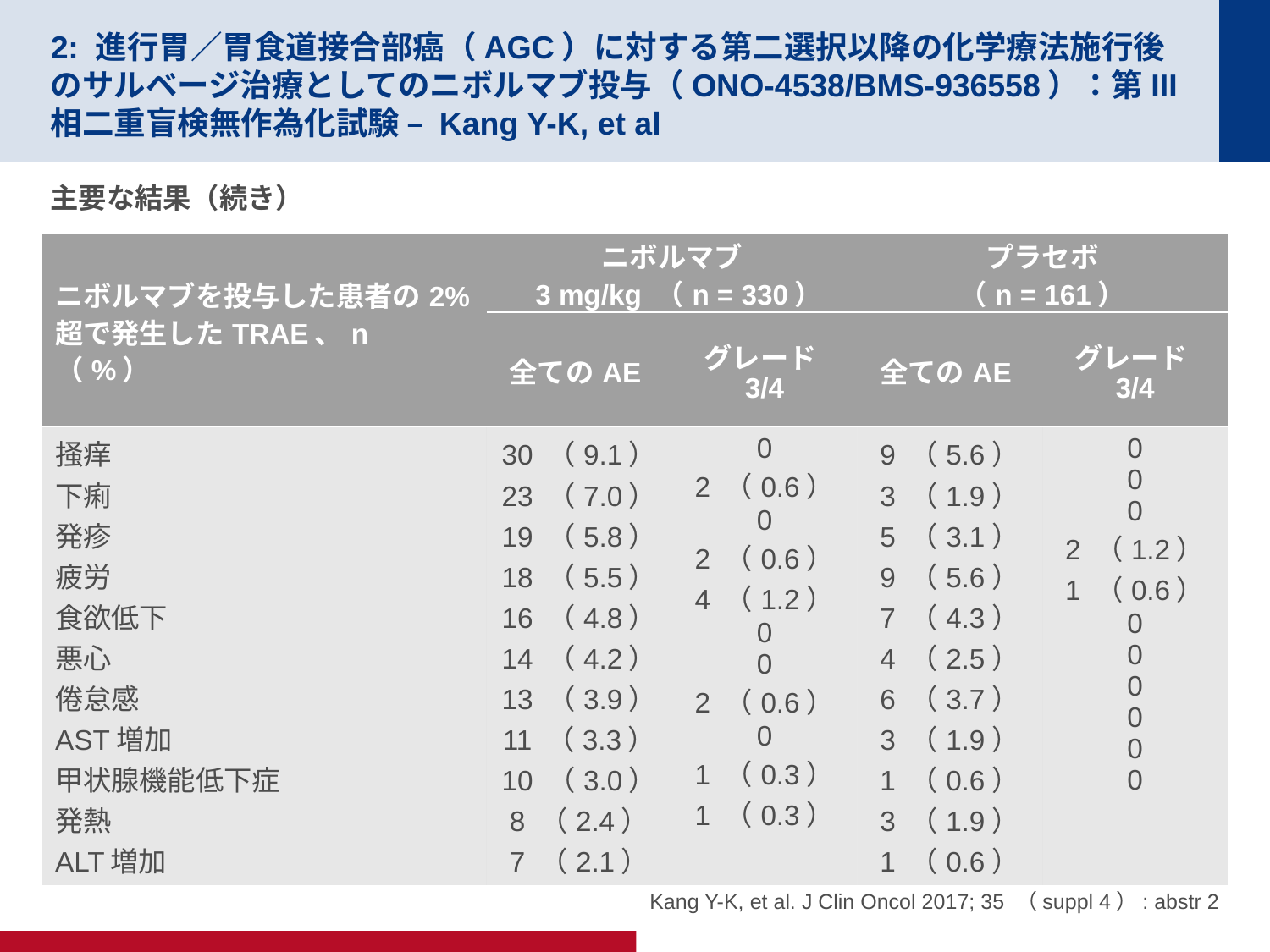

# 2: 進行胃／胃食道接合部癌（AGC）に対する第二選択以降の化学療法施行後のサルベージ治療としてのニボルマブ投与（ONO-4538/BMS-936558）：第III相二重盲検無作為化試験 – Kang Y-K, et al
主要な結果（続き）
| ニボルマブを投与した患者の2%超で発生したTRAE、n （%） | ニボルマブ 3 mg/kg （n = 330） |  | プラセボ （n = 161） |  |
| --- | --- | --- | --- | --- |
|  | 全てのAE | グレード3/4 | 全てのAE | グレード3/4 |
| 掻痒 下痢 発疹 疲労 食欲低下 悪心 倦怠感 AST増加 甲状腺機能低下症 発熱 ALT増加 | 30 （9.1） 23 （7.0） 19 （5.8） 18 （5.5） 16 （4.8） 14 （4.2） 13 （3.9） 11 （3.3） 10 （3.0） 8 （2.4） 7 （2.1） | 0 2 （0.6） 0 2 （0.6） 4 （1.2） 0 0 2 （0.6） 0 1 （0.3） 1 （0.3） | 9 （5.6） 3 （1.9） 5 （3.1） 9 （5.6） 7 （4.3） 4 （2.5） 6 （3.7） 3 （1.9） 1 （0.6） 3 （1.9） 1 （0.6） | 0 0 0 2 （1.2） 1 （0.6） 0 0 0 0 0 0 |
Kang Y-K, et al. J Clin Oncol 2017; 35 （suppl 4）: abstr 2